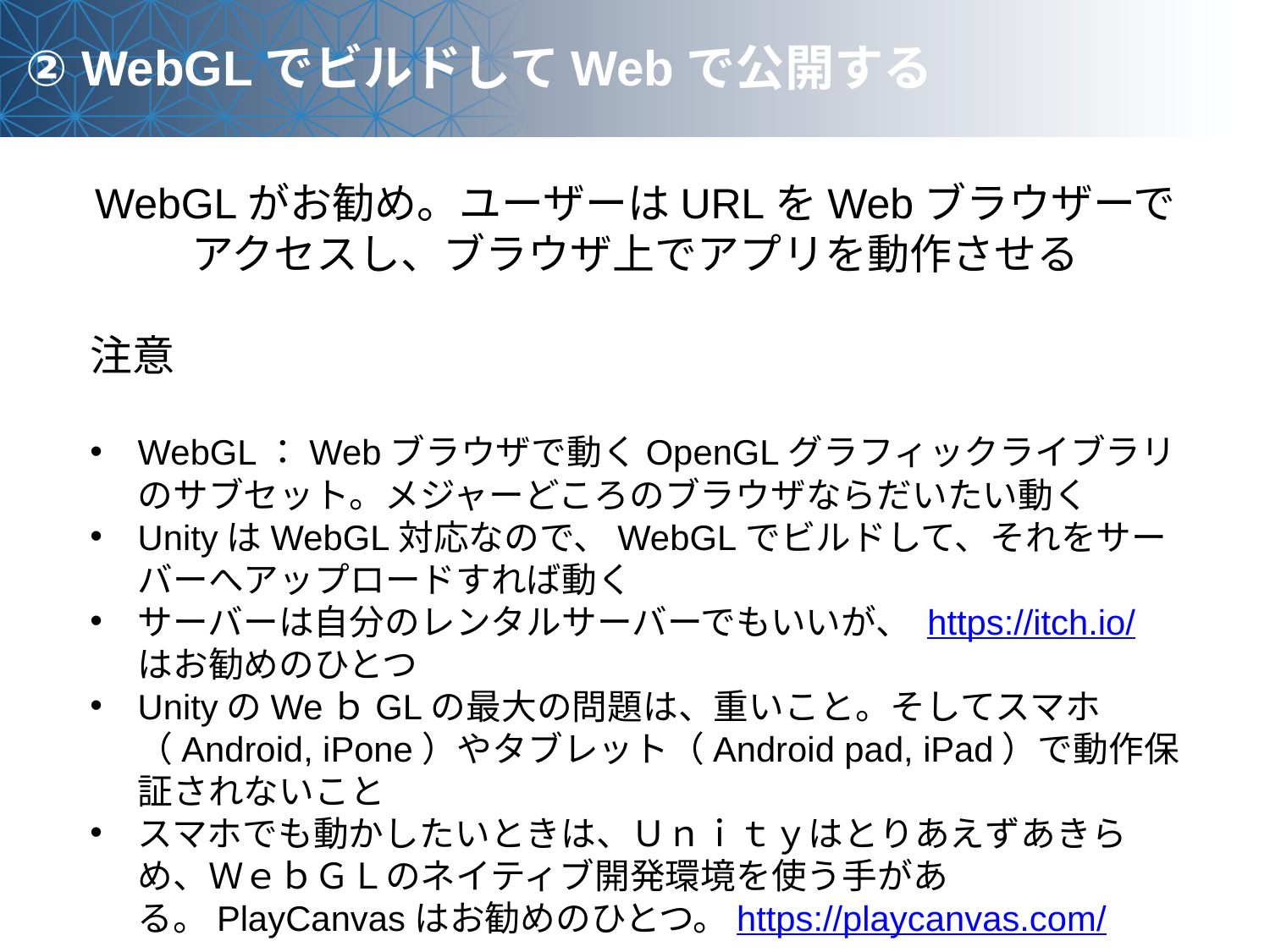

② WebGLでビルドしてWebで公開する
WebGLがお勧め。ユーザーはURLをWebブラウザーでアクセスし、ブラウザ上でアプリを動作させる

注意

WebGL：Webブラウザで動くOpenGLグラフィックライブラリのサブセット。メジャーどころのブラウザならだいたい動く
UnityはWebGL対応なので、WebGLでビルドして、それをサーバーへアップロードすれば動く
サーバーは自分のレンタルサーバーでもいいが、 https://itch.io/ はお勧めのひとつ
UnityのWeｂGLの最大の問題は、重いこと。そしてスマホ（Android, iPone）やタブレット（Android pad, iPad）で動作保証されないこと
スマホでも動かしたいときは、Ｕｎｉｔｙはとりあえずあきらめ、ＷｅｂＧＬのネイティブ開発環境を使う手がある。PlayCanvasはお勧めのひとつ。https://playcanvas.com/